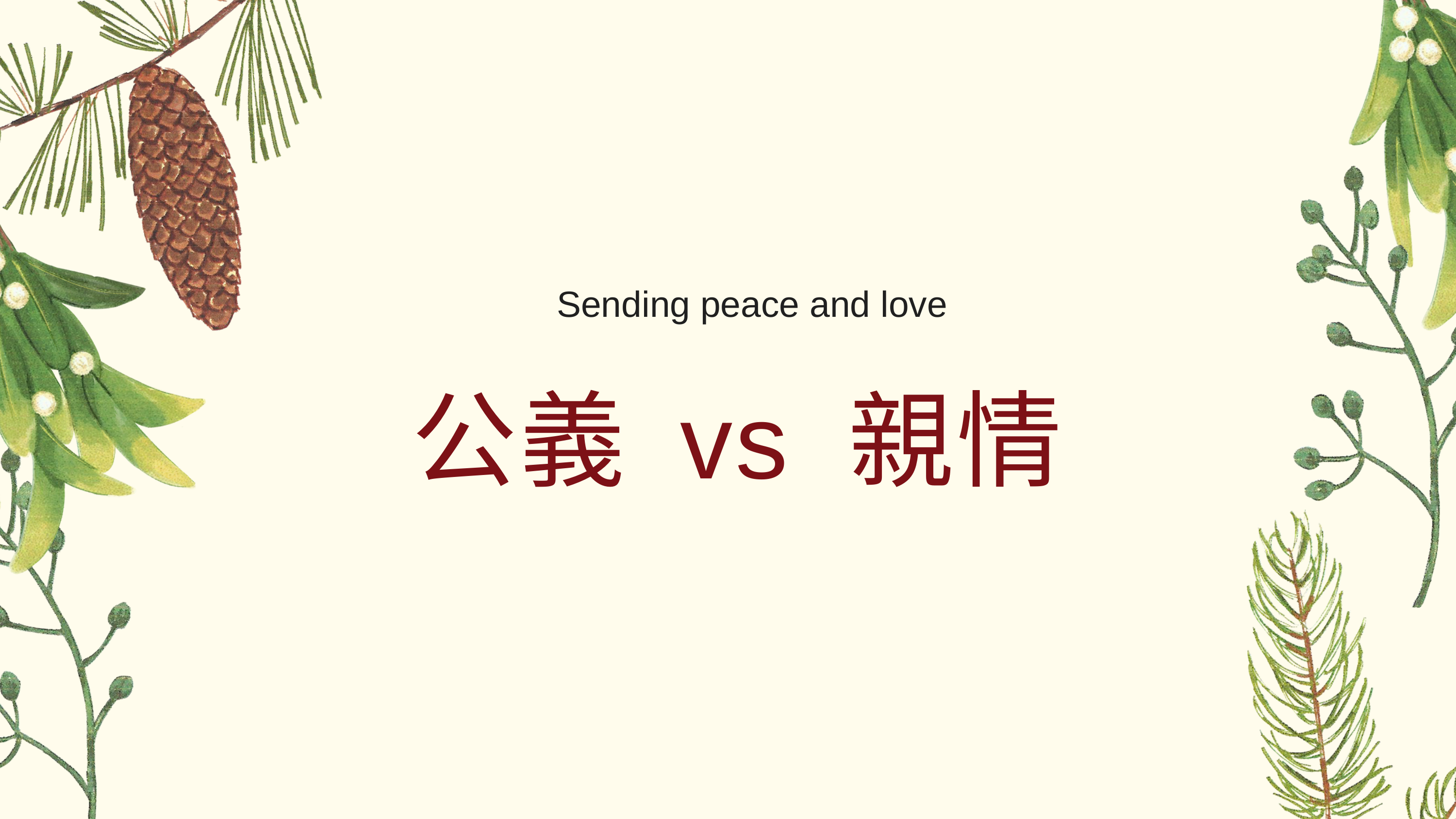

Sending peace and love
公義 vs 親情